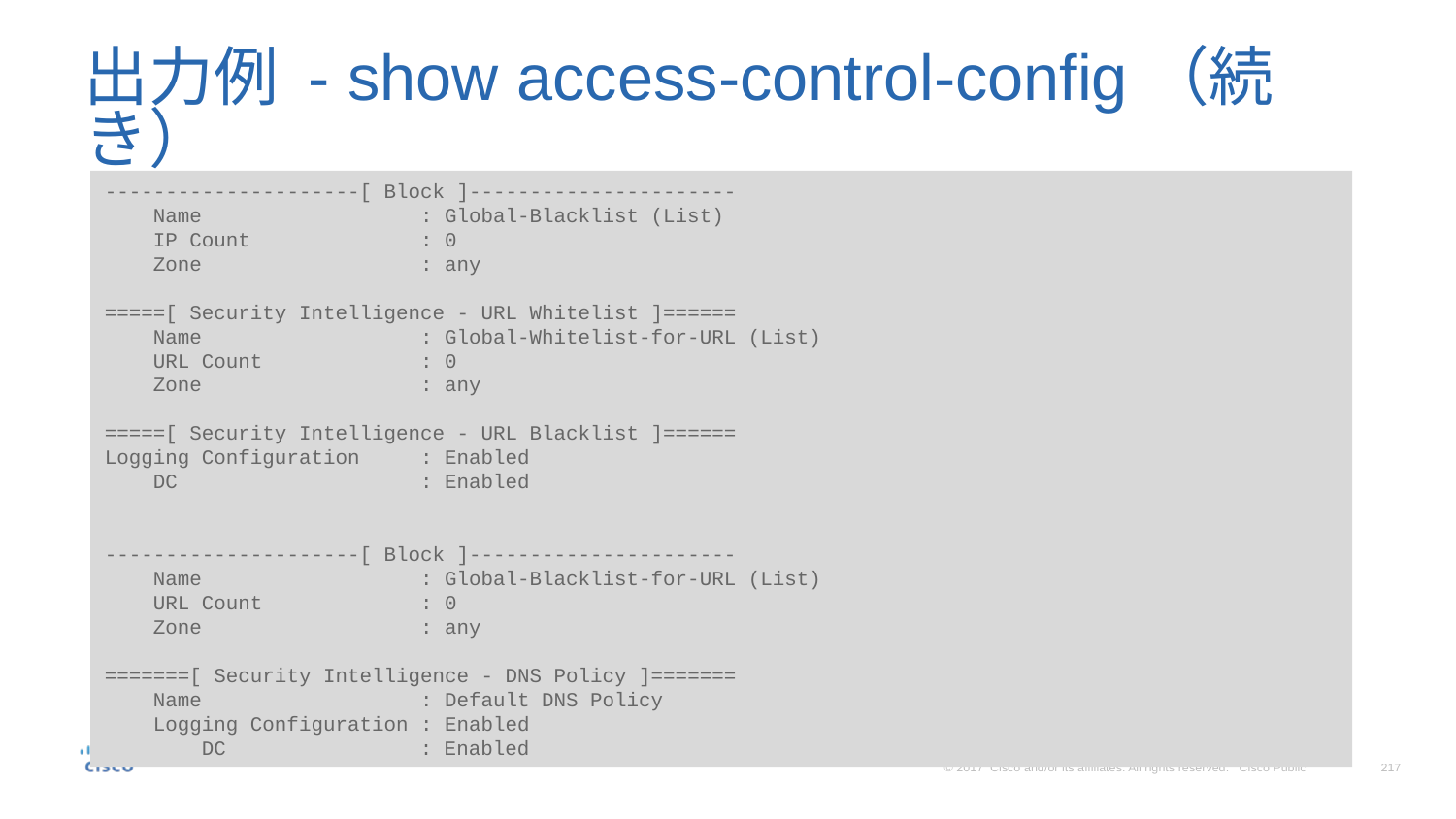

# 出力例 - show access-control-config（続き）
---------------------[ Block ]----------------------
    Name                  : Global-Blacklist (List)
    IP Count              : 0
    Zone                  : any

=====[ Security Intelligence - URL Whitelist ]======
    Name                  : Global-Whitelist-for-URL (List)
    URL Count             : 0
    Zone                  : any

=====[ Security Intelligence - URL Blacklist ]======
Logging Configuration     : Enabled
    DC                    : Enabled

---------------------[ Block ]----------------------
    Name                  : Global-Blacklist-for-URL (List)
    URL Count             : 0
    Zone                  : any

=======[ Security Intelligence - DNS Policy ]=======
    Name                  : Default DNS Policy
    Logging Configuration : Enabled
        DC                : Enabled